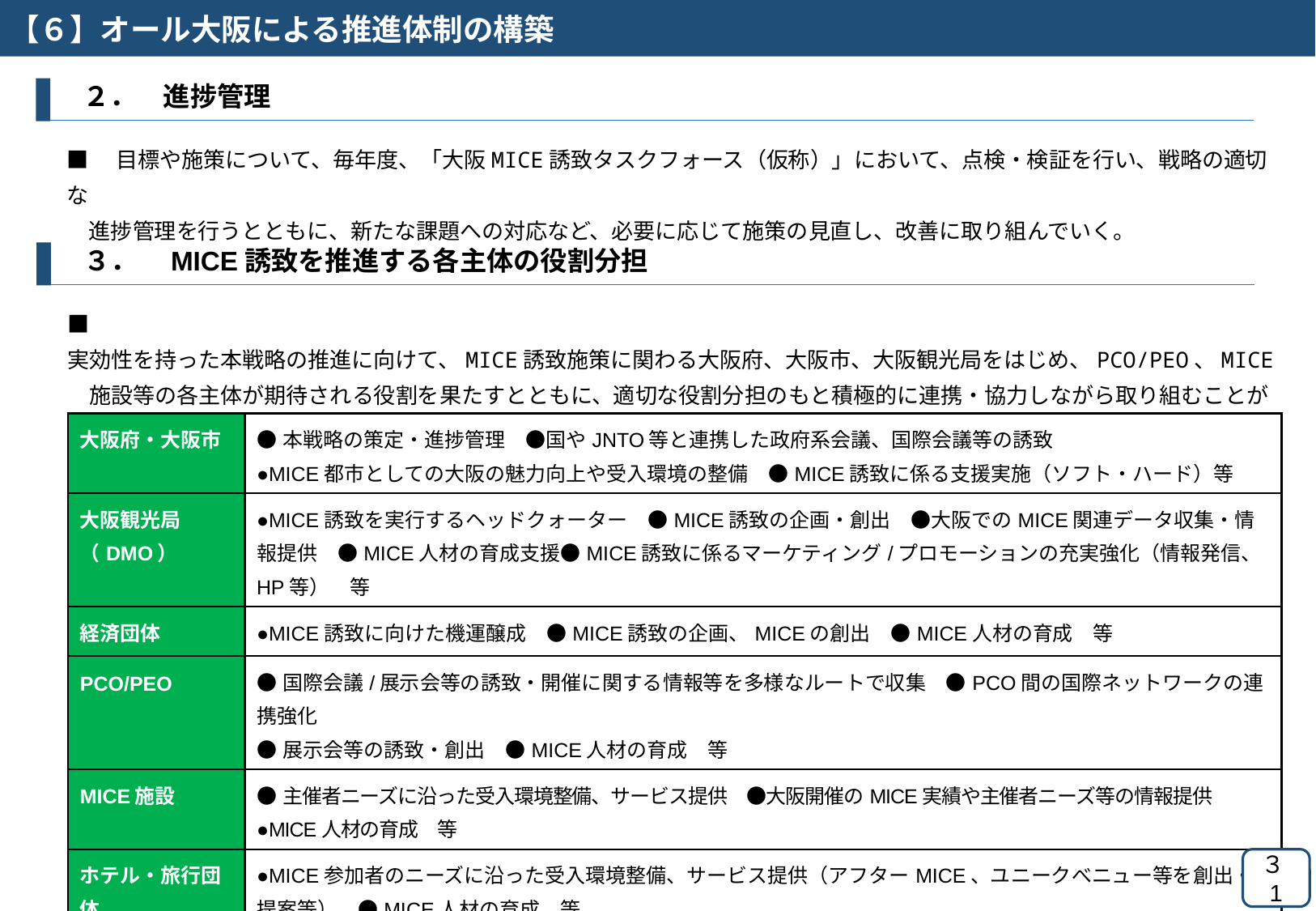

【６】オール大阪による推進体制の構築
　２．　進捗管理

■　目標や施策について、毎年度、「大阪MICE誘致タスクフォース（仮称）」において、点検・検証を行い、戦略の適切な
　進捗管理を行うとともに、新たな課題への対応など、必要に応じて施策の見直し、改善に取り組んでいく。
　３．　MICE誘致を推進する各主体の役割分担

■　実効性を持った本戦略の推進に向けて、MICE誘致施策に関わる大阪府、大阪市、大阪観光局をはじめ、PCO/PEO、MICE
　施設等の各主体が期待される役割を果たすとともに、適切な役割分担のもと積極的に連携・協力しながら取り組むことが
　必要である。
| 大阪府・大阪市 | ●本戦略の策定・進捗管理　●国やJNTO等と連携した政府系会議、国際会議等の誘致 ●MICE都市としての大阪の魅力向上や受入環境の整備　●MICE誘致に係る支援実施（ソフト・ハード）等 |
| --- | --- |
| 大阪観光局（DMO） | ●MICE誘致を実行するヘッドクォーター　●MICE誘致の企画・創出　●大阪でのMICE関連データ収集・情報提供　●MICE人材の育成支援●MICE誘致に係るマーケティング/プロモーションの充実強化（情報発信、HP等）　等 |
| 経済団体 | ●MICE誘致に向けた機運醸成　●MICE誘致の企画、MICEの創出　●MICE人材の育成　等 |
| PCO/PEO | ●国際会議/展示会等の誘致・開催に関する情報等を多様なルートで収集　●PCO間の国際ネットワークの連携強化　 ●展示会等の誘致・創出　●MICE人材の育成　等 |
| MICE施設 | ●主催者ニーズに沿った受入環境整備、サービス提供　●大阪開催のMICE実績や主催者ニーズ等の情報提供 ●MICE人材の育成　等 |
| ホテル・旅行団体 | ●MICE参加者のニーズに沿った受入環境整備、サービス提供（アフターMICE、ユニークべニュー等を創出・提案等）　●MICE人材の育成　等 |
３1